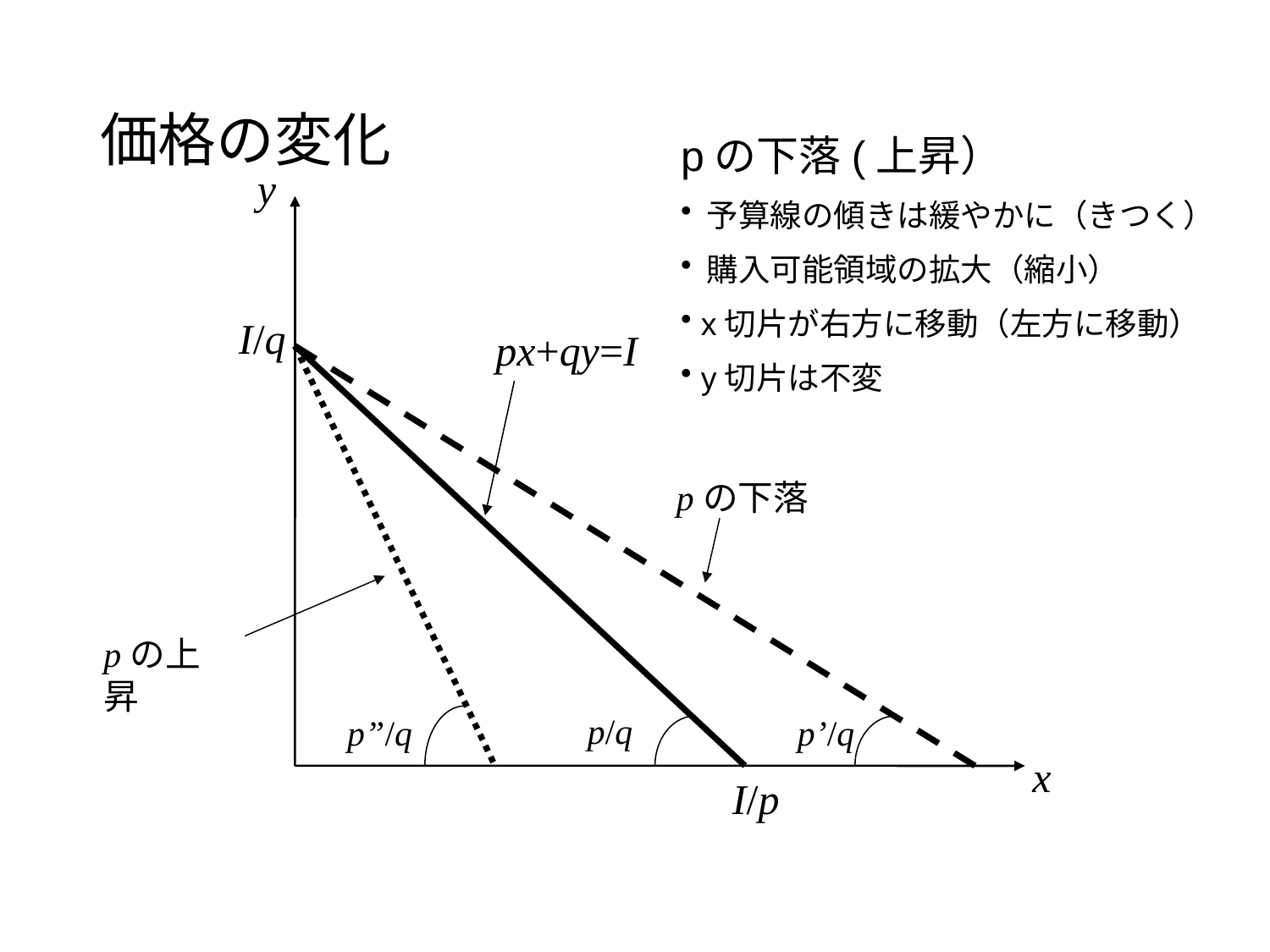

# 価格の変化
pの下落(上昇）
 予算線の傾きは緩やかに（きつく）
 購入可能領域の拡大（縮小）
 x切片が右方に移動（左方に移動）
 y切片は不変
y

I/q
px+qy=I

pの下落
pの上昇
p/q
p”/q
p’/q

x

I/p